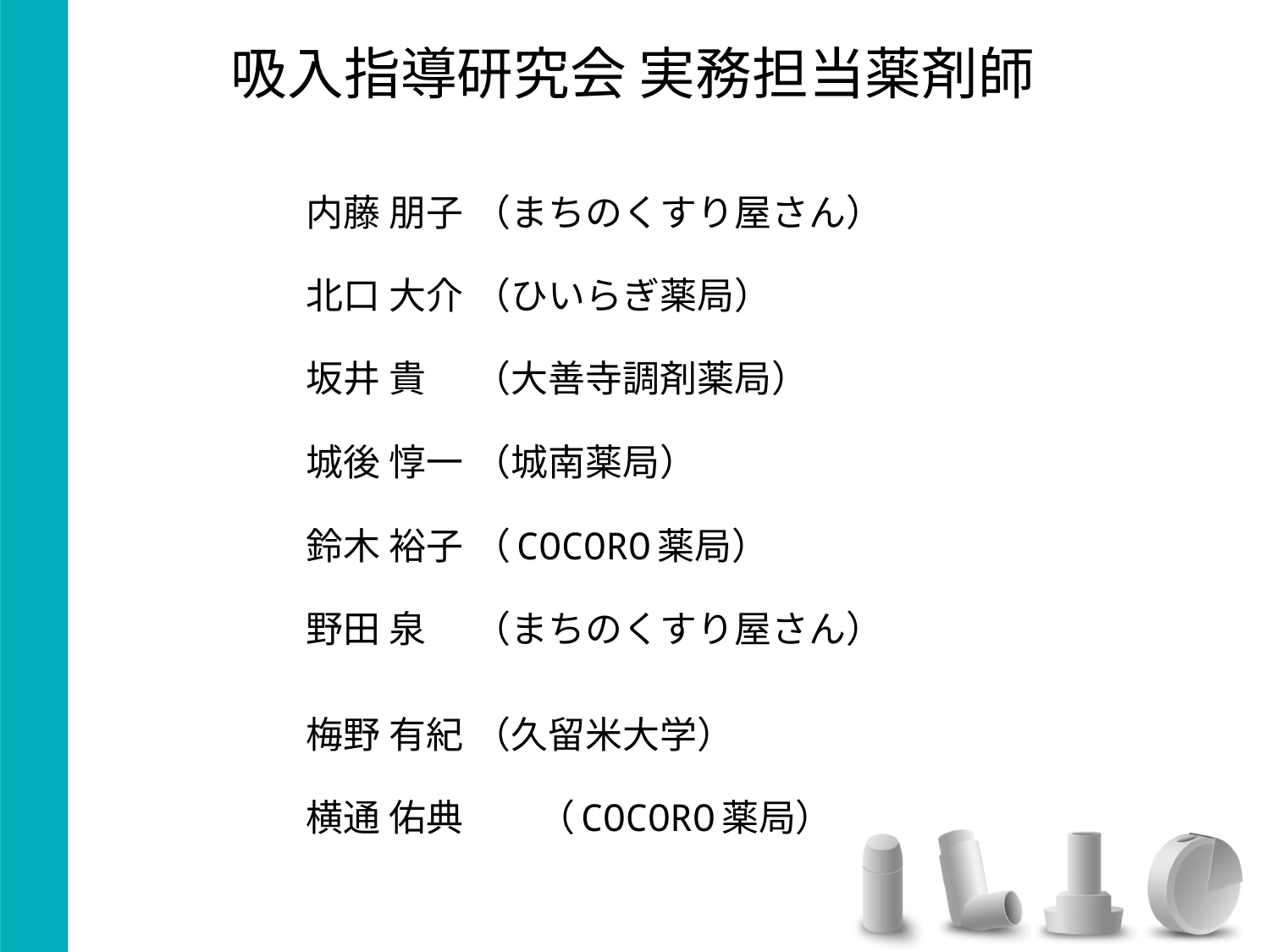

# 吸入指導研究会 実務担当薬剤師
内藤 朋子	（まちのくすり屋さん）
北口 大介	（ひいらぎ薬局）
坂井 貴	（大善寺調剤薬局）
城後 惇一	（城南薬局）
鈴木 裕子	（COCORO薬局）
野田 泉	（まちのくすり屋さん）
梅野 有紀	（久留米大学）
横通 佑典　　（COCORO薬局）